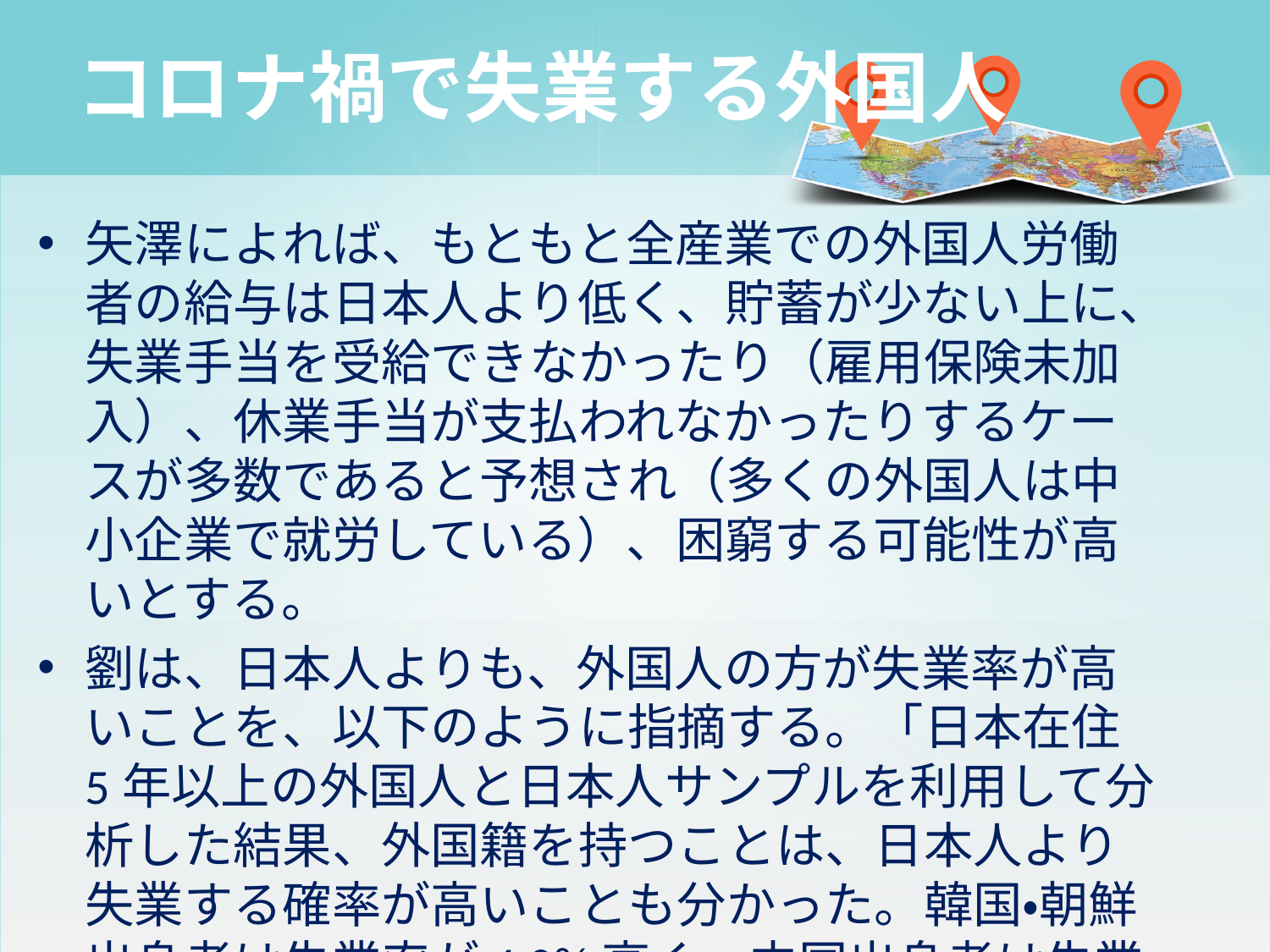

# コロナ禍で失業する外国人
矢澤によれば、もともと全産業での外国人労働者の給与は日本人より低く、貯蓄が少ない上に、失業手当を受給できなかったり（雇用保険未加入）、休業手当が支払われなかったりするケースが多数であると予想され（多くの外国人は中小企業で就労している）、困窮する可能性が高いとする。
劉は、日本人よりも、外国人の方が失業率が高いことを、以下のように指摘する。「日本在住5年以上の外国人と日本人サンプルを利用して分析した結果、外国籍を持つことは、日本人より失業する確率が高いことも分かった。韓国・朝鮮出身者は失業率が4.0%高く、中国出身者は失業率が8.1%高い」